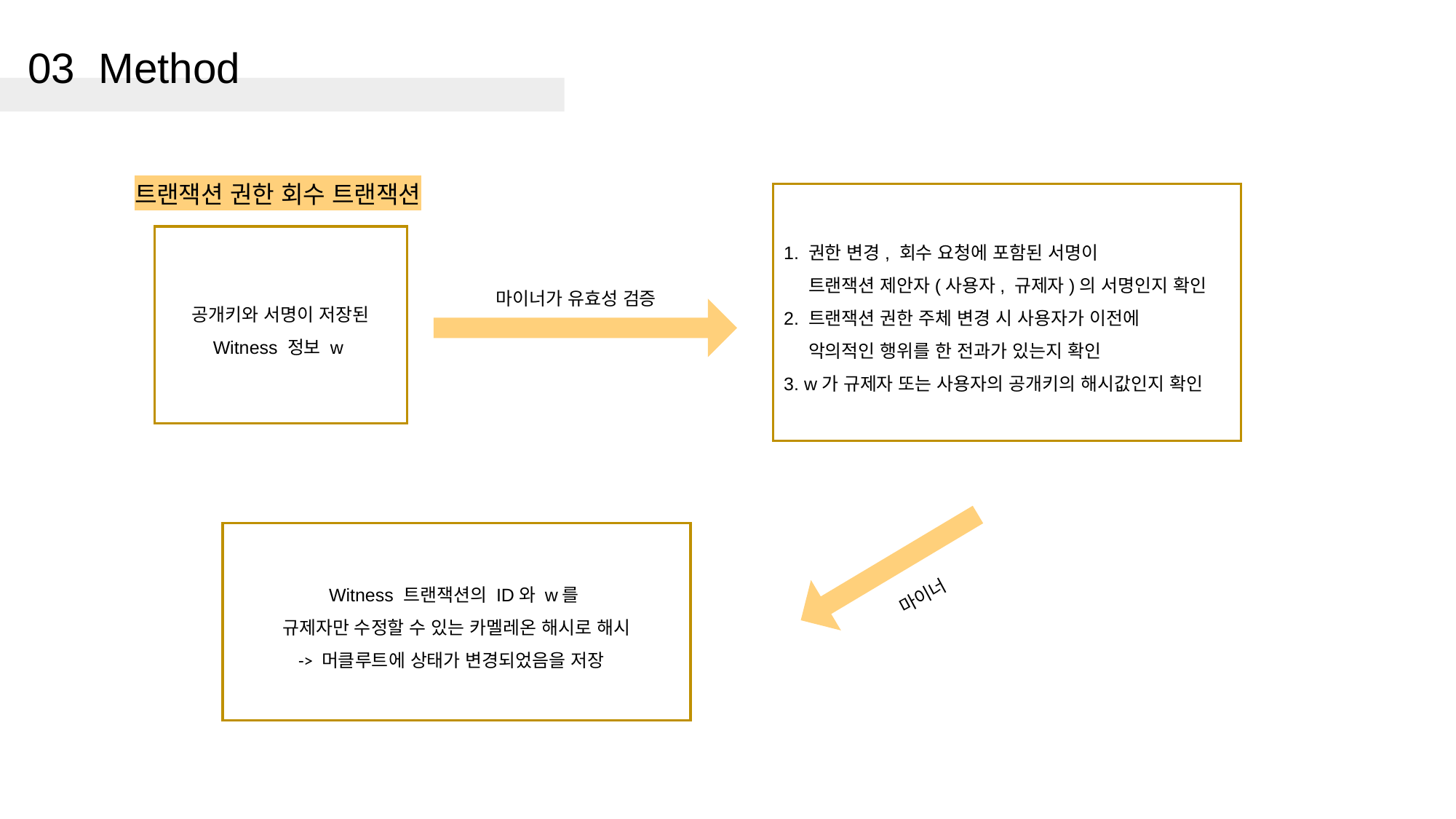

# 03  Method

트랜잭션 권한 회수 트랜잭션
1. 권한 변경, 회수 요청에 포함된 서명이
    트랜잭션 제안자(사용자, 규제자)의 서명인지 확인
2. 트랜잭션 권한 주체 변경 시 사용자가 이전에
    악의적인 행위를 한 전과가 있는지 확인
3. w가 규제자 또는 사용자의 공개키의 해시값인지 확인
공개키와 서명이 저장된 Witness 정보 w
마이너가 유효성 검증

Witness 트랜잭션의 ID와 w를
규제자만 수정할 수 있는 카멜레온 해시로 해시
-> 머클루트에 상태가 변경되었음을 저장

마이너